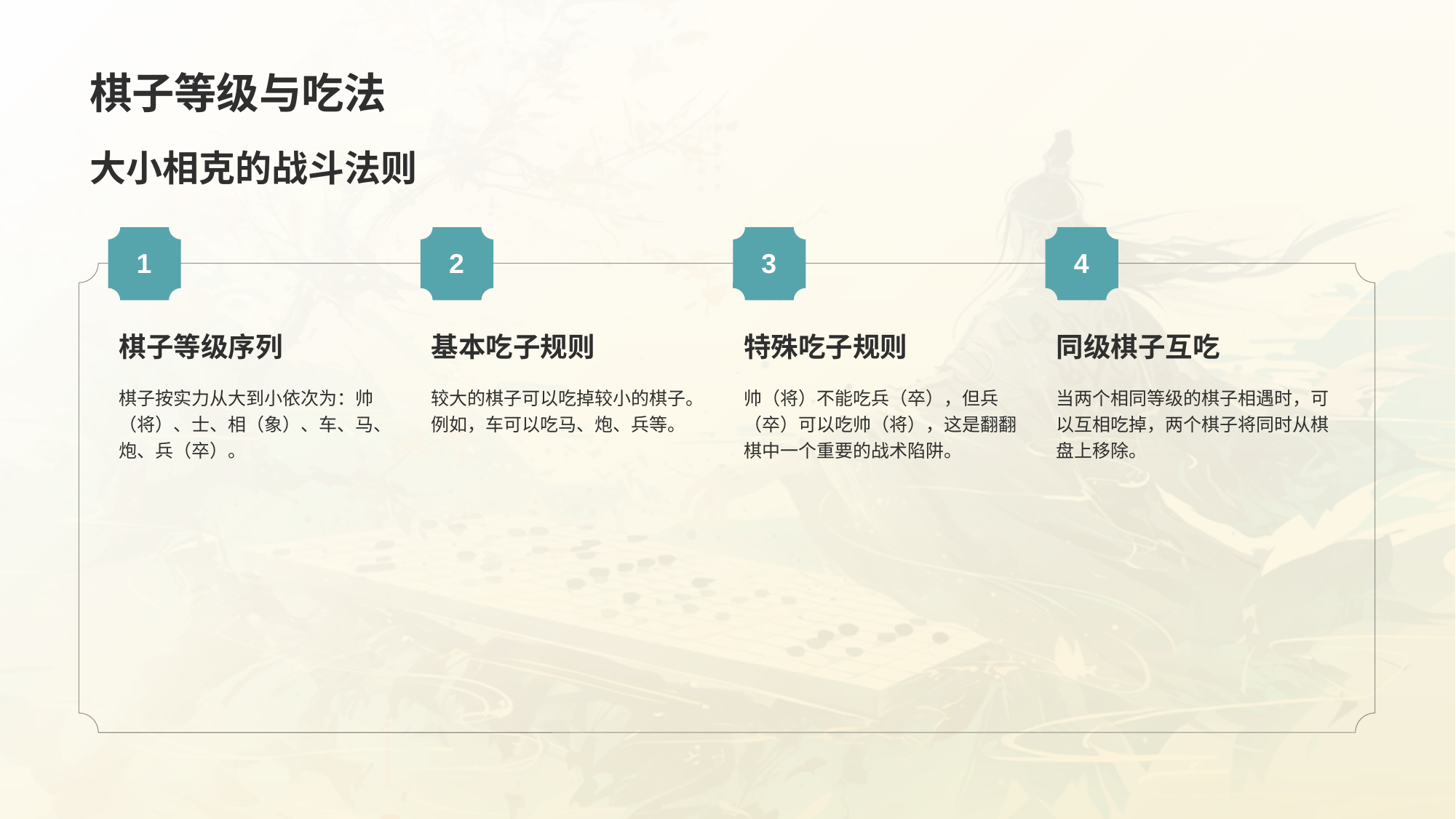

棋子等级与吃法
大小相克的战斗法则
1
棋子等级序列
棋子按实力从大到小依次为：帅（将）、士、相（象）、车、马、炮、兵（卒）。
2
基本吃子规则
较大的棋子可以吃掉较小的棋子。例如，车可以吃马、炮、兵等。
3
特殊吃子规则
帅（将）不能吃兵（卒），但兵（卒）可以吃帅（将），这是翻翻棋中一个重要的战术陷阱。
4
同级棋子互吃
当两个相同等级的棋子相遇时，可以互相吃掉，两个棋子将同时从棋盘上移除。